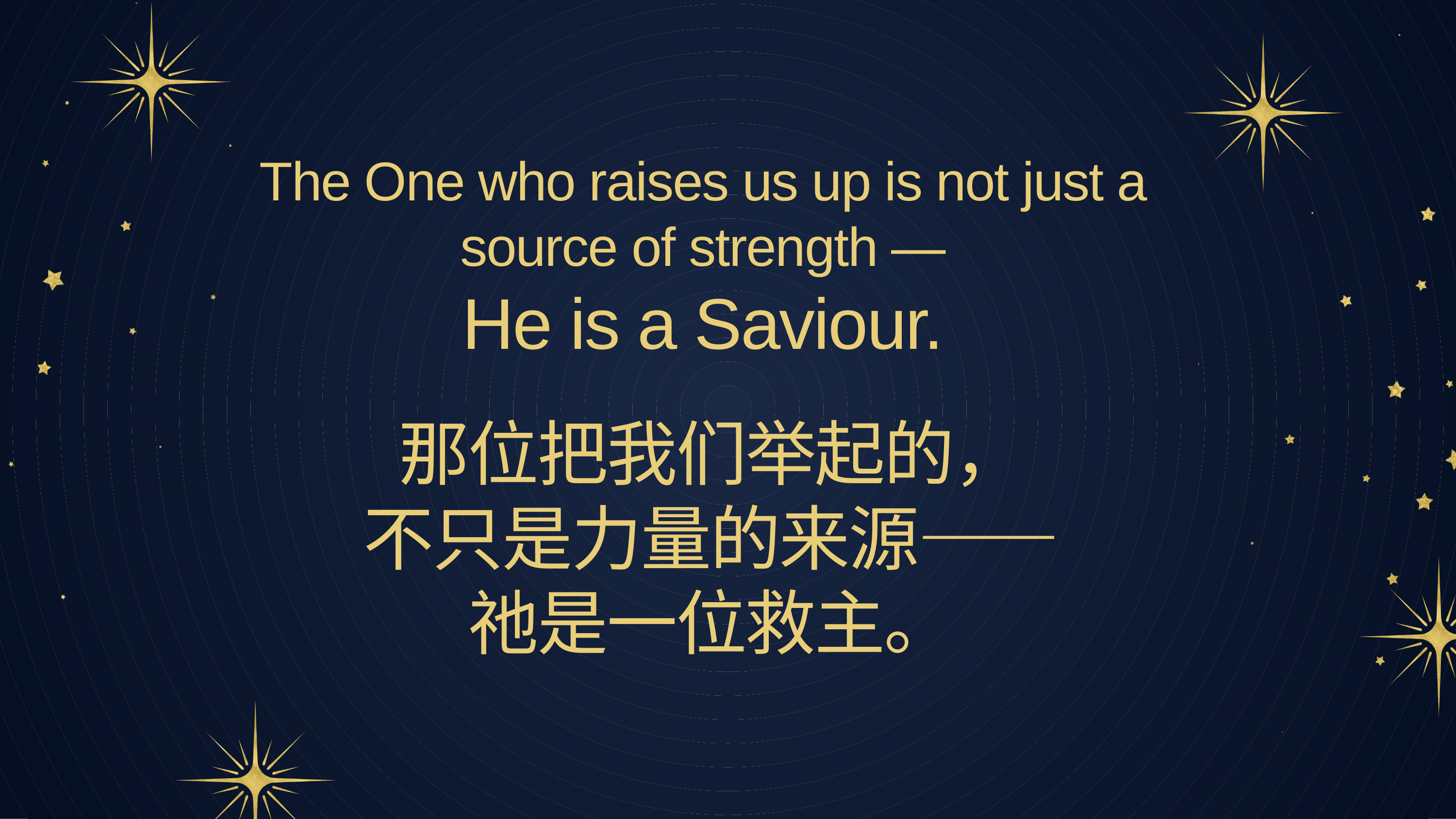

The One who raises us up is not just a source of strength —
He is a Saviour.
那位把我们举起的，
不只是力量的来源——
祂是一位救主。